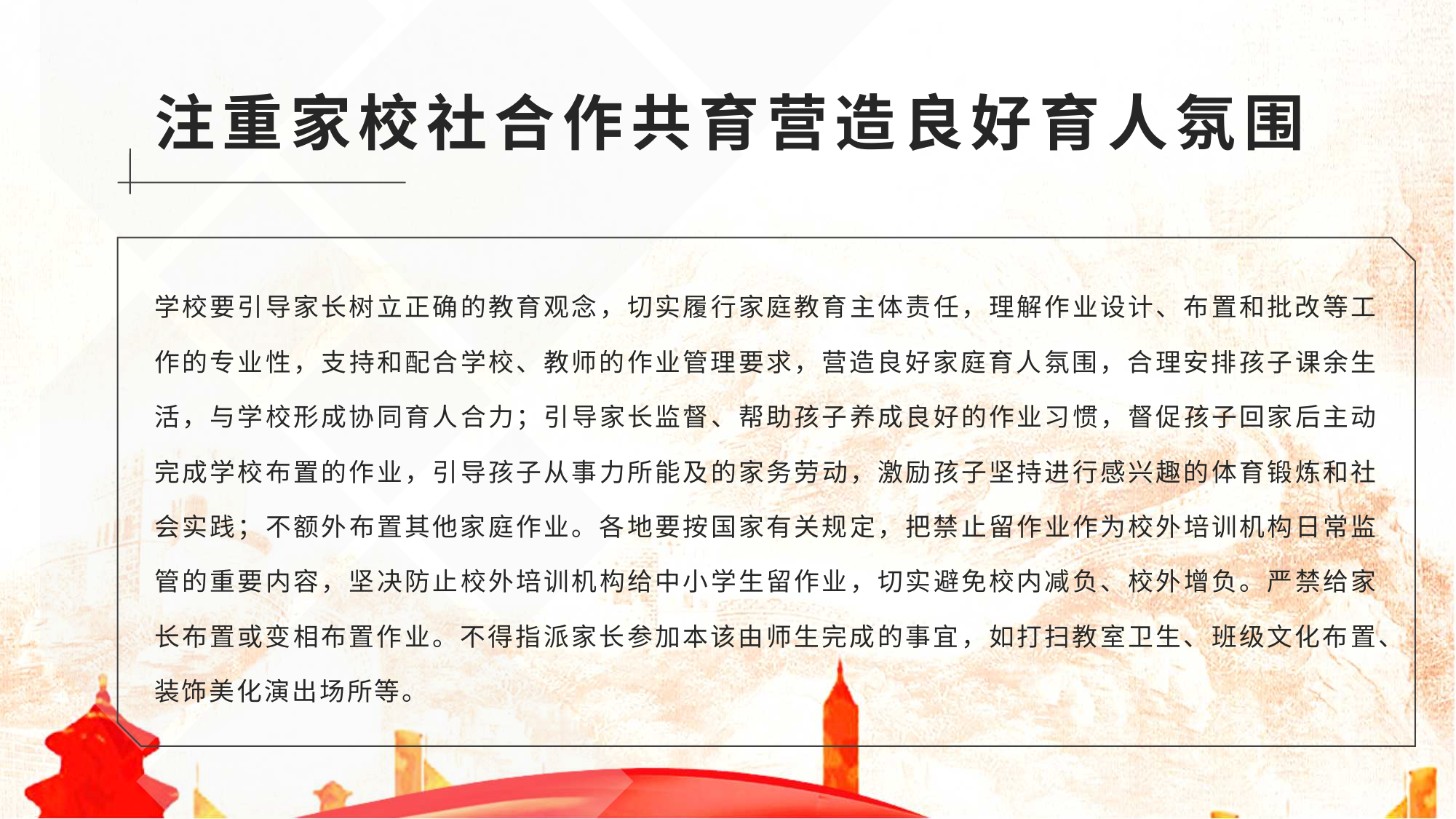

注重家校社合作共育营造良好育人氛围

学校要引导家长树立正确的教育观念，切实履行家庭教育主体责任，理解作业设计、布置和批改等工作的专业性，支持和配合学校、教师的作业管理要求，营造良好家庭育人氛围，合理安排孩子课余生活，与学校形成协同育人合力；引导家长监督、帮助孩子养成良好的作业习惯，督促孩子回家后主动完成学校布置的作业，引导孩子从事力所能及的家务劳动，激励孩子坚持进行感兴趣的体育锻炼和社会实践；不额外布置其他家庭作业。各地要按国家有关规定，把禁止留作业作为校外培训机构日常监管的重要内容，坚决防止校外培训机构给中小学生留作业，切实避免校内减负、校外增负。严禁给家长布置或变相布置作业。不得指派家长参加本该由师生完成的事宜，如打扫教室卫生、班级文化布置、装饰美化演出场所等。